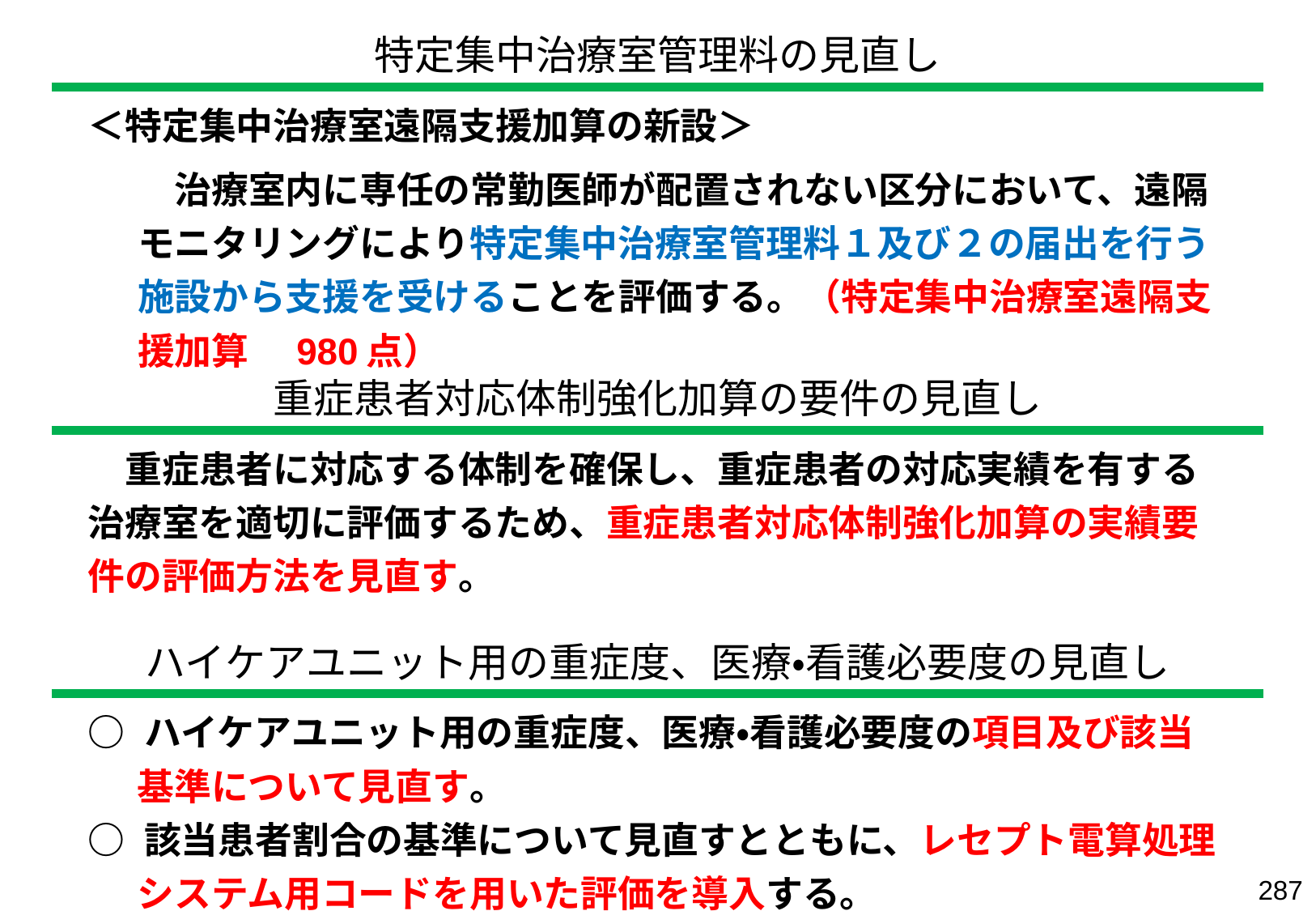

| 特定集中治療室管理料の見直し |
| --- |
| ＜特定集中治療室遠隔支援加算の新設＞ 　治療室内に専任の常勤医師が配置されない区分において、遠隔モニタリングにより特定集中治療室管理料１及び２の届出を行う施設から支援を受けることを評価する。（特定集中治療室遠隔支援加算　980点） |
| --- |
| 重症患者対応体制強化加算の要件の見直し |
| --- |
| 重症患者に対応する体制を確保し、重症患者の対応実績を有する治療室を適切に評価するため、重症患者対応体制強化加算の実績要件の評価方法を見直す。 |
| --- |
| ハイケアユニット用の重症度、医療・看護必要度の見直し |
| --- |
| ○ ハイケアユニット用の重症度、医療・看護必要度の項目及び該当基準について見直す。 ○ 該当患者割合の基準について見直すとともに、レセプト電算処理システム用コードを用いた評価を導入する。 |
| --- |
287